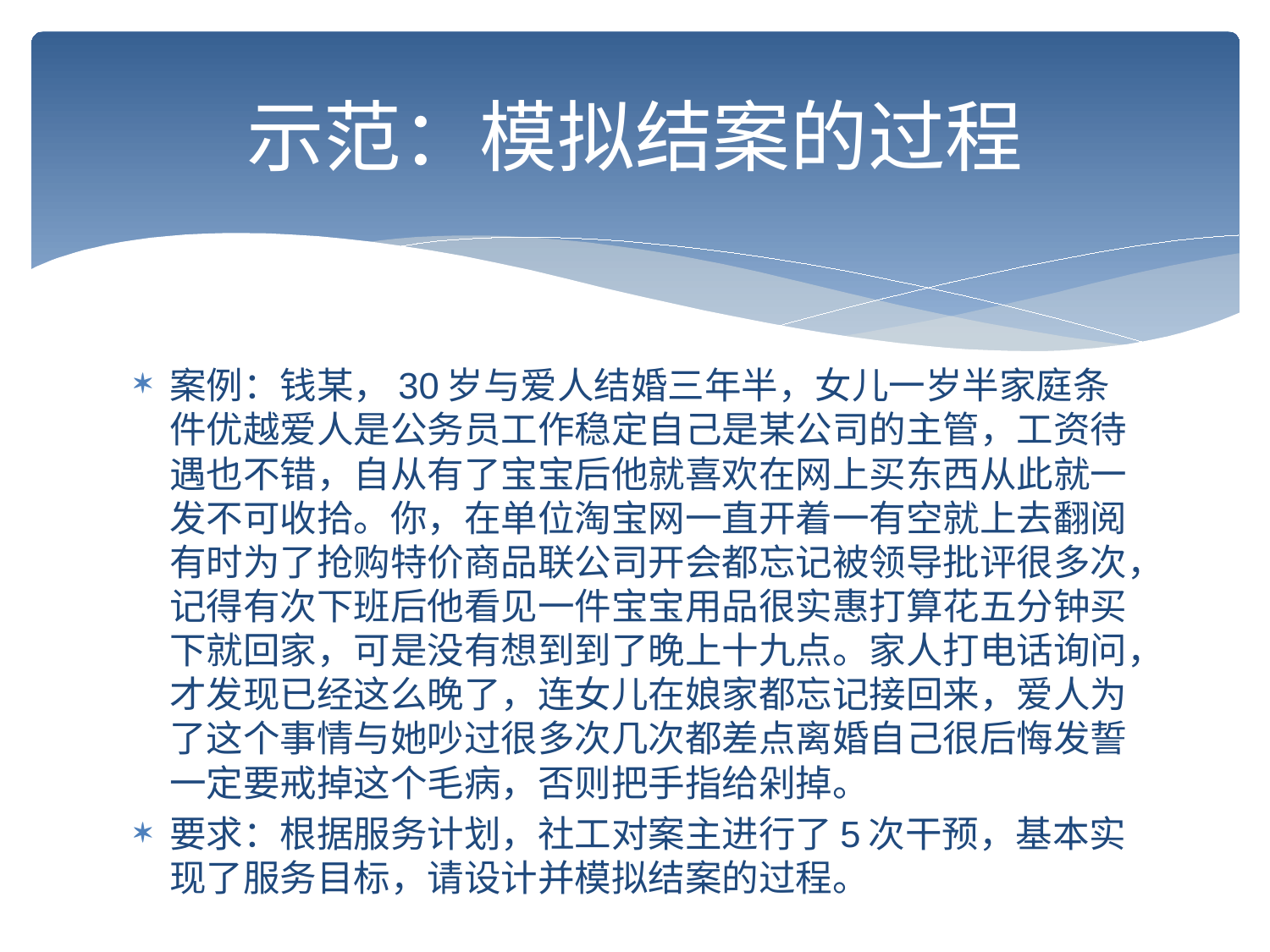

# 示范：模拟结案的过程
案例：钱某，30岁与爱人结婚三年半，女儿一岁半家庭条件优越爱人是公务员工作稳定自己是某公司的主管，工资待遇也不错，自从有了宝宝后他就喜欢在网上买东西从此就一发不可收拾。你，在单位淘宝网一直开着一有空就上去翻阅有时为了抢购特价商品联公司开会都忘记被领导批评很多次，记得有次下班后他看见一件宝宝用品很实惠打算花五分钟买下就回家，可是没有想到到了晚上十九点。家人打电话询问，才发现已经这么晚了，连女儿在娘家都忘记接回来，爱人为了这个事情与她吵过很多次几次都差点离婚自己很后悔发誓一定要戒掉这个毛病，否则把手指给剁掉。
要求：根据服务计划，社工对案主进行了5次干预，基本实现了服务目标，请设计并模拟结案的过程。